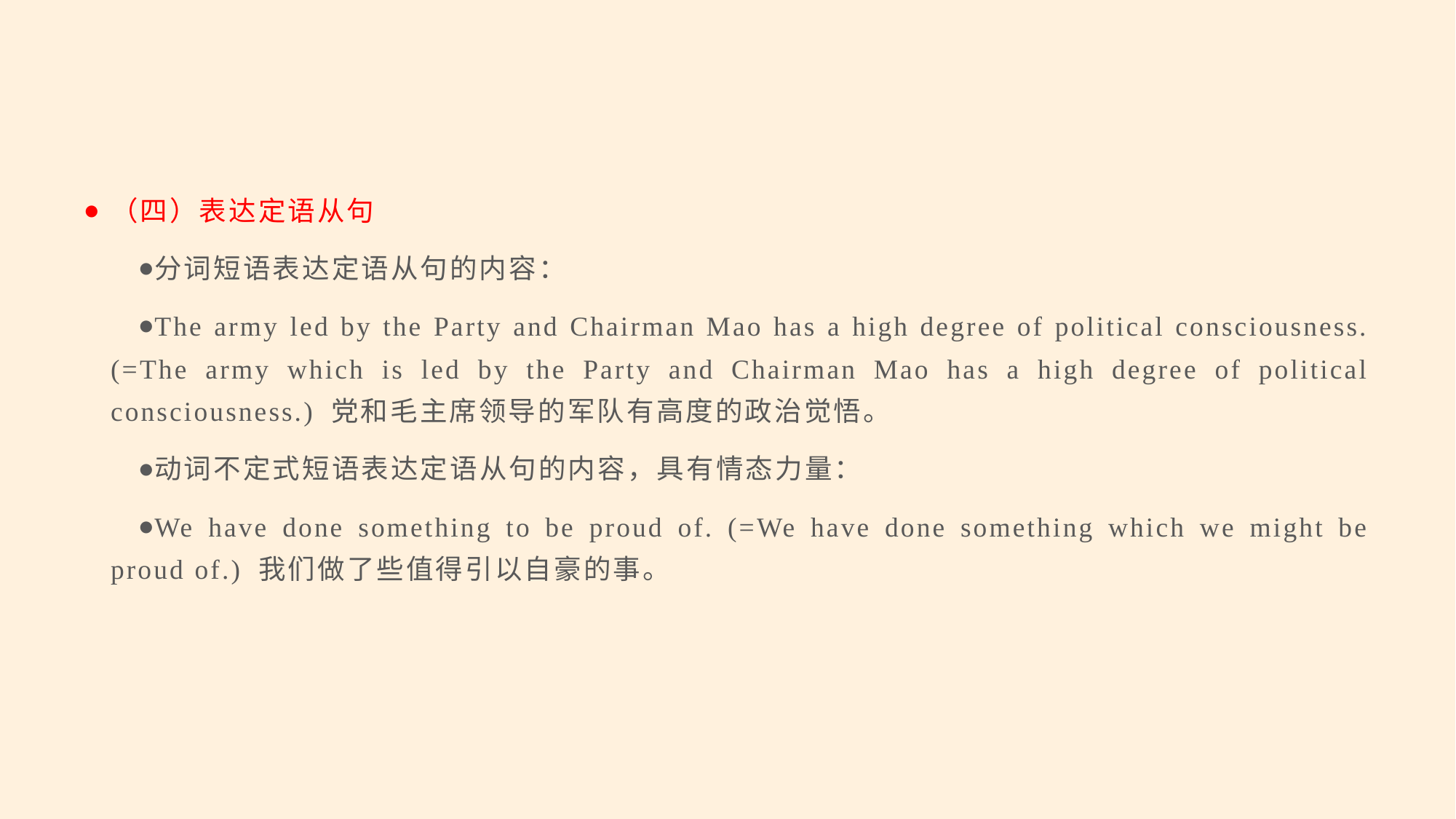

#
（四）表达定语从句
分词短语表达定语从句的内容：
The army led by the Party and Chairman Mao has a high degree of political consciousness. (=The army which is led by the Party and Chairman Mao has a high degree of political consciousness.) 党和毛主席领导的军队有高度的政治觉悟。
动词不定式短语表达定语从句的内容，具有情态力量：
We have done something to be proud of. (=We have done something which we might be proud of.) 我们做了些值得引以自豪的事。